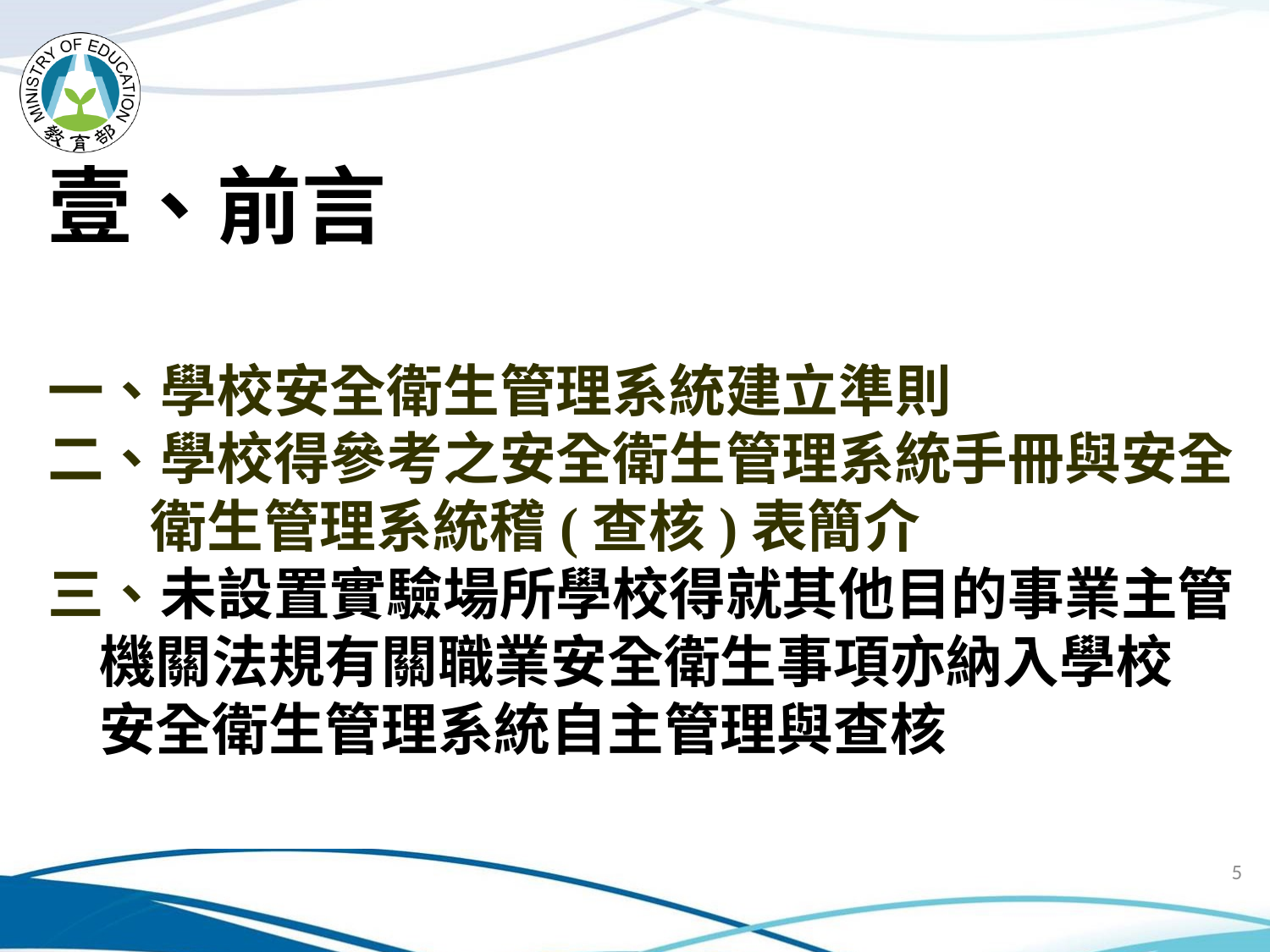

# 壹、前言 一、學校安全衛生管理系統建立準則 二、學校得參考之安全衛生管理系統手冊與安全 衛生管理系統稽(查核)表簡介 三、未設置實驗場所學校得就其他目的事業主管 機關法規有關職業安全衛生事項亦納入學校 安全衛生管理系統自主管理與查核
5